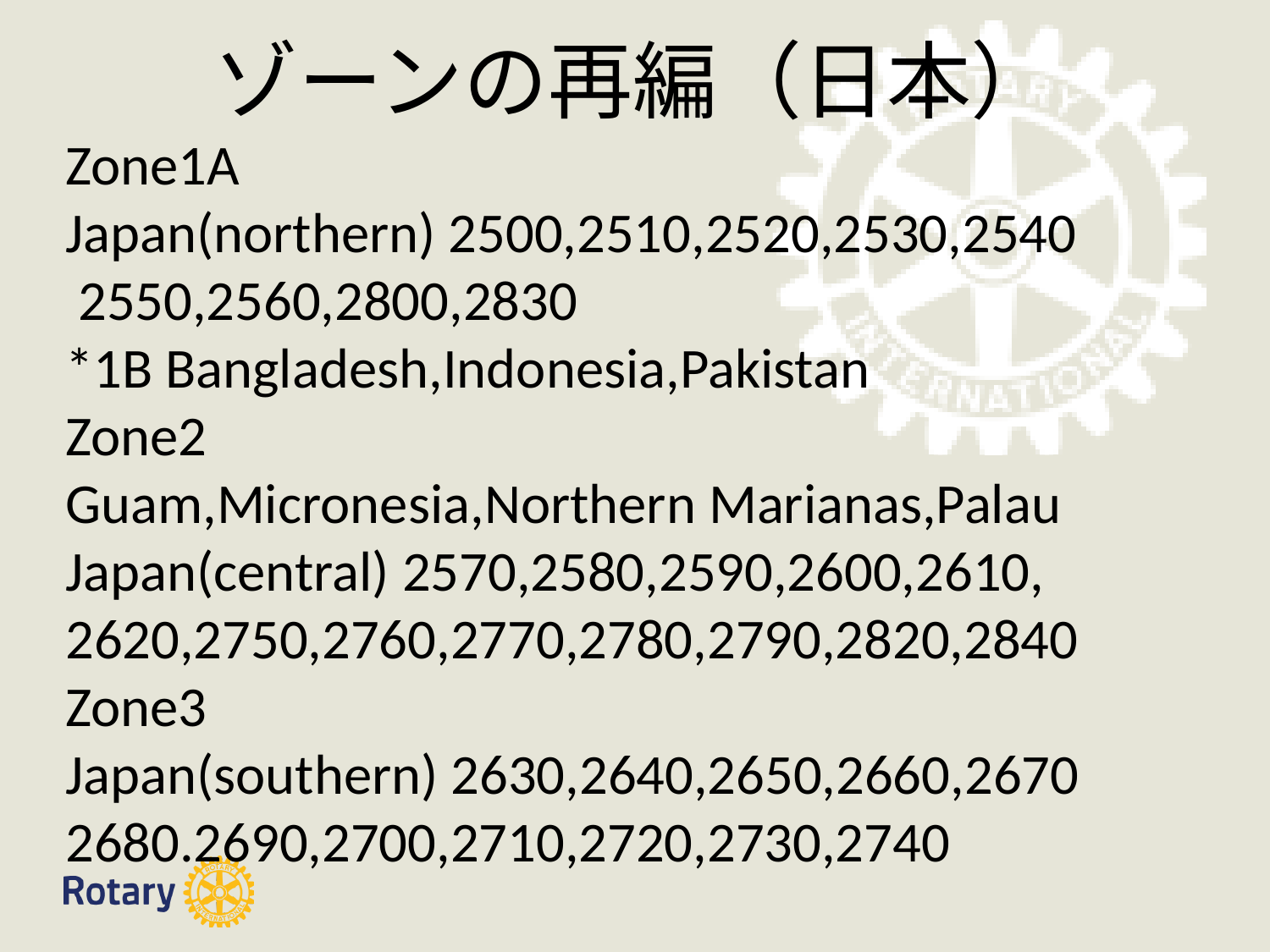

ゾーンの再編（日本）
Zone1A
Japan(northern) 2500,2510,2520,2530,2540
 2550,2560,2800,2830
*1B Bangladesh,Indonesia,Pakistan
Zone2
Guam,Micronesia,Northern Marianas,Palau
Japan(central) 2570,2580,2590,2600,2610,
2620,2750,2760,2770,2780,2790,2820,2840
Zone3
Japan(southern) 2630,2640,2650,2660,2670
2680.2690,2700,2710,2720,2730,2740